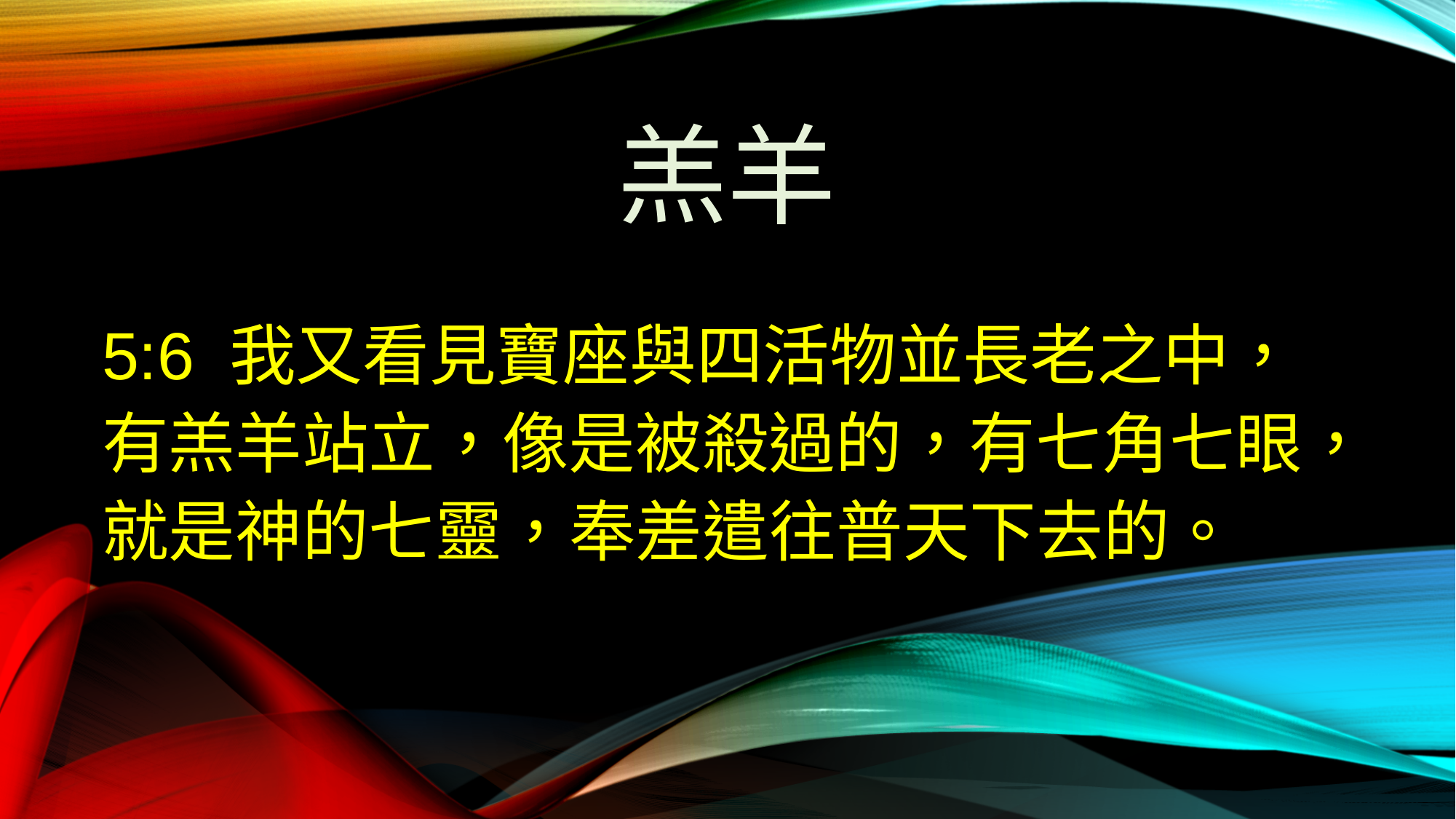

# 羔羊
5:6 我又看見寶座與四活物並長老之中，有羔羊站立，像是被殺過的，有七角七眼，就是神的七靈，奉差遣往普天下去的。